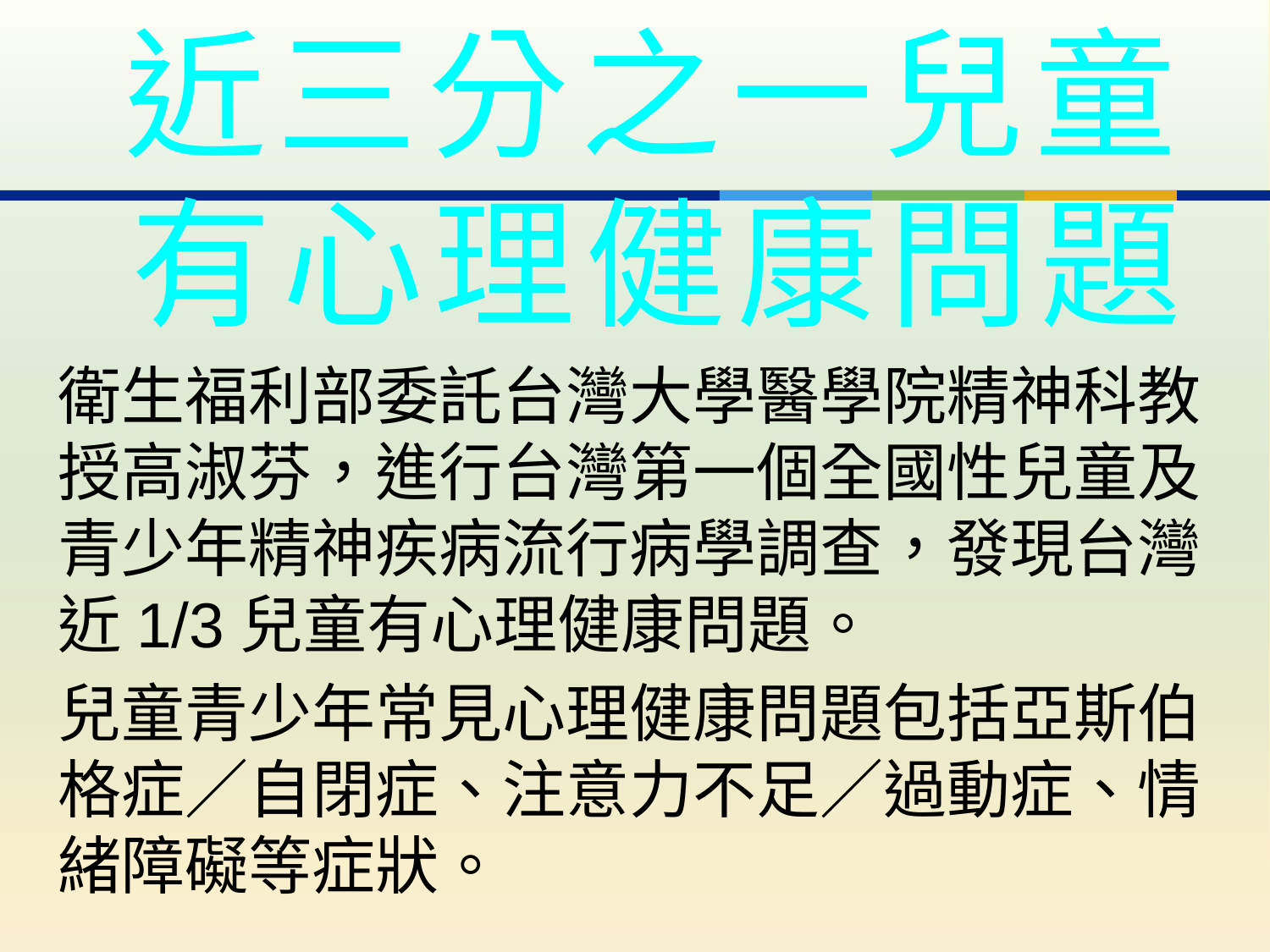

# 近三分之一兒童有心理健康問題
衛生福利部委託台灣大學醫學院精神科教授高淑芬，進行台灣第一個全國性兒童及青少年精神疾病流行病學調查，發現台灣近1/3兒童有心理健康問題。
兒童青少年常見心理健康問題包括亞斯伯格症／自閉症、注意力不足／過動症、情緒障礙等症狀。